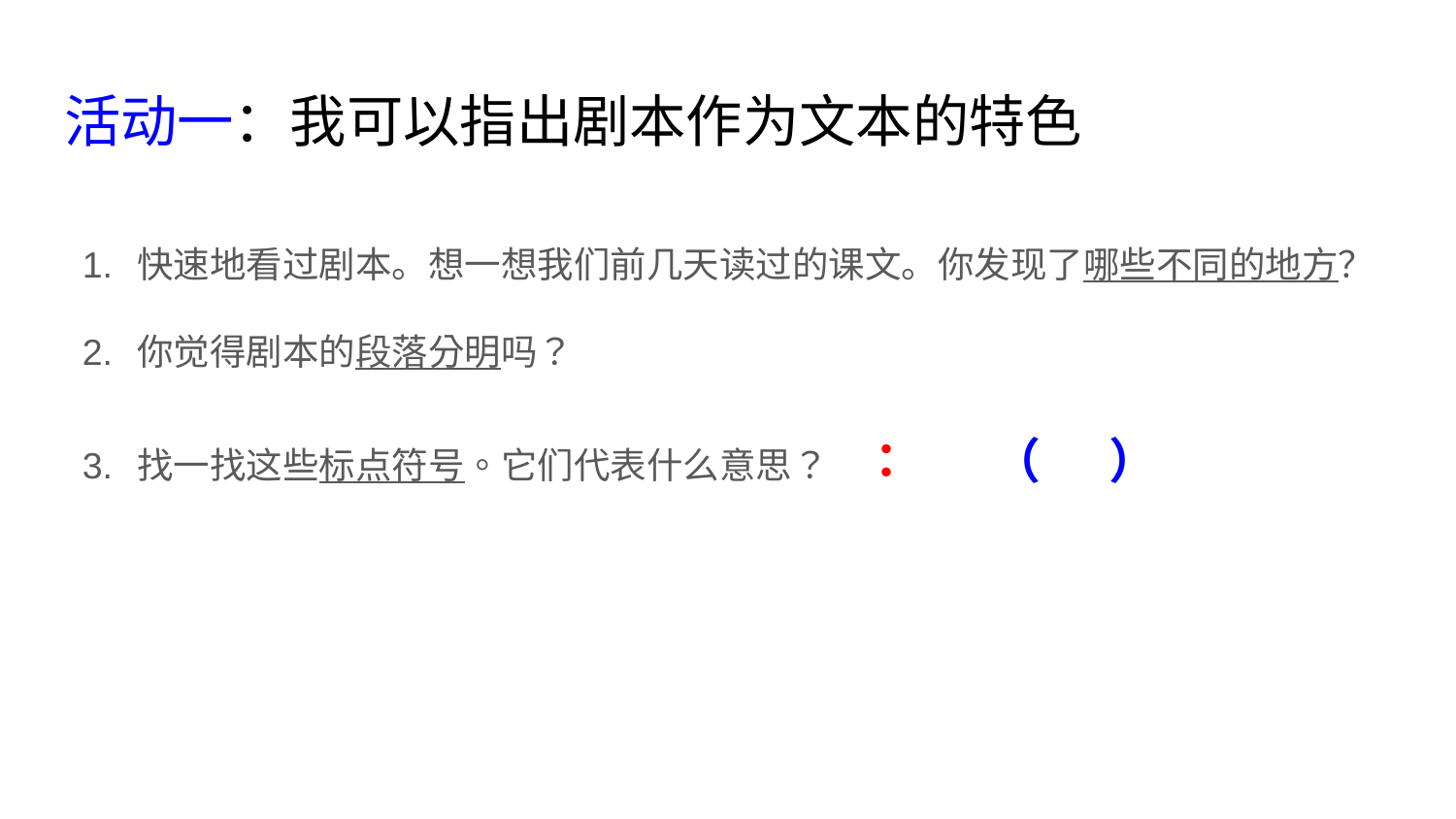

# 活动一：我可以指出剧本作为文本的特色
快速地看过剧本。想一想我们前几天读过的课文。你发现了哪些不同的地方？
你觉得剧本的段落分明吗？
找一找这些标点符号。它们代表什么意思？   ：      （     ）